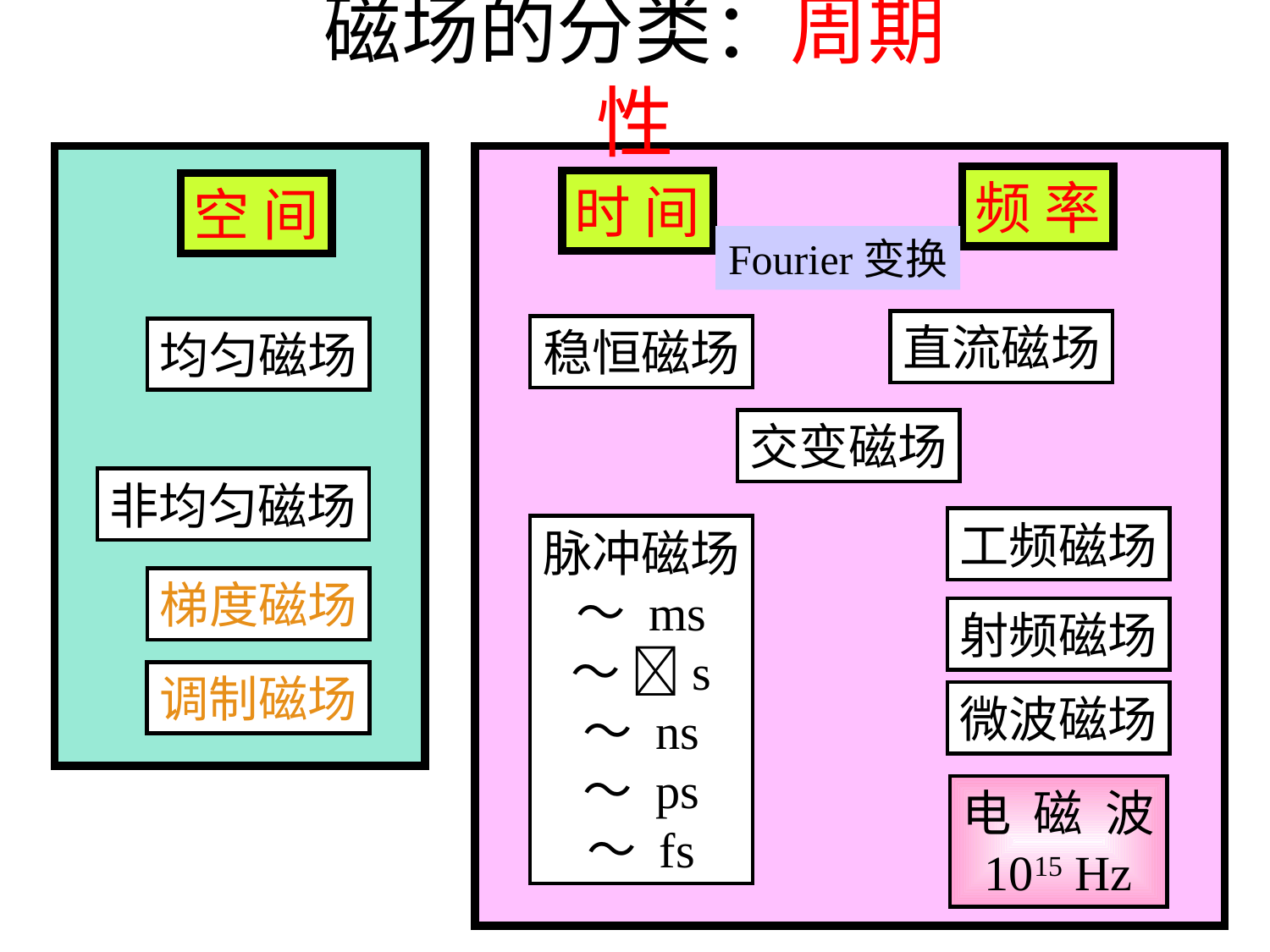

# 磁场的分类：周期性

频 率
时 间
空 间
Fourier变换
直流磁场
稳恒磁场
均匀磁场
交变磁场
非均匀磁场
工频磁场
脉冲磁场
～ ms
～ μs
～ ns
～ ps
～ fs
梯度磁场
射频磁场
调制磁场
微波磁场
电  磁  波
1015 Hz